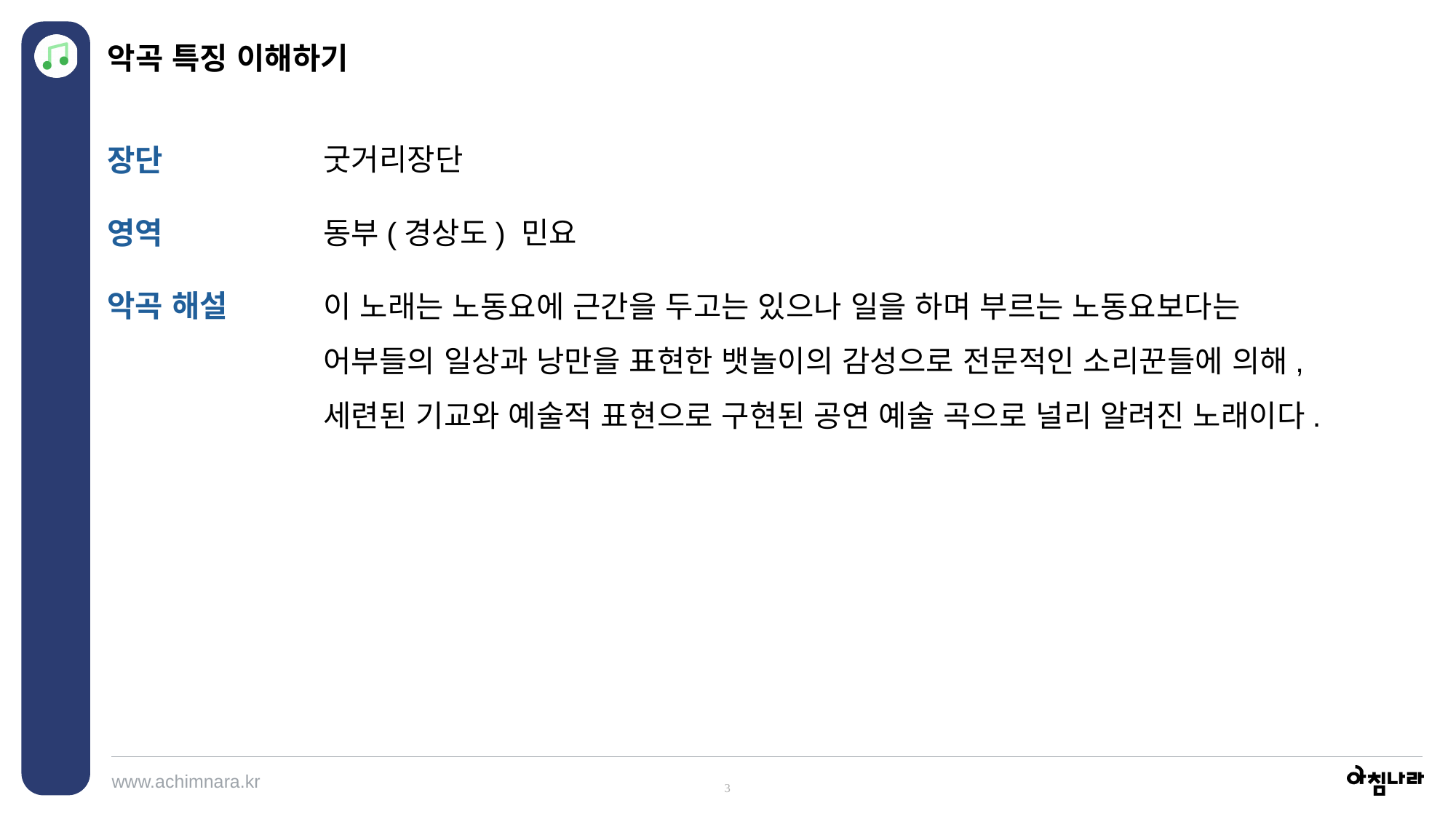

악곡 특징 이해하기
굿거리장단
동부(경상도) 민요
장단
영역
악곡 해설
이 노래는 노동요에 근간을 두고는 있으나 일을 하며 부르는 노동요보다는 어부들의 일상과 낭만을 표현한 뱃놀이의 감성으로 전문적인 소리꾼들에 의해, 세련된 기교와 예술적 표현으로 구현된 공연 예술 곡으로 널리 알려진 노래이다.
3